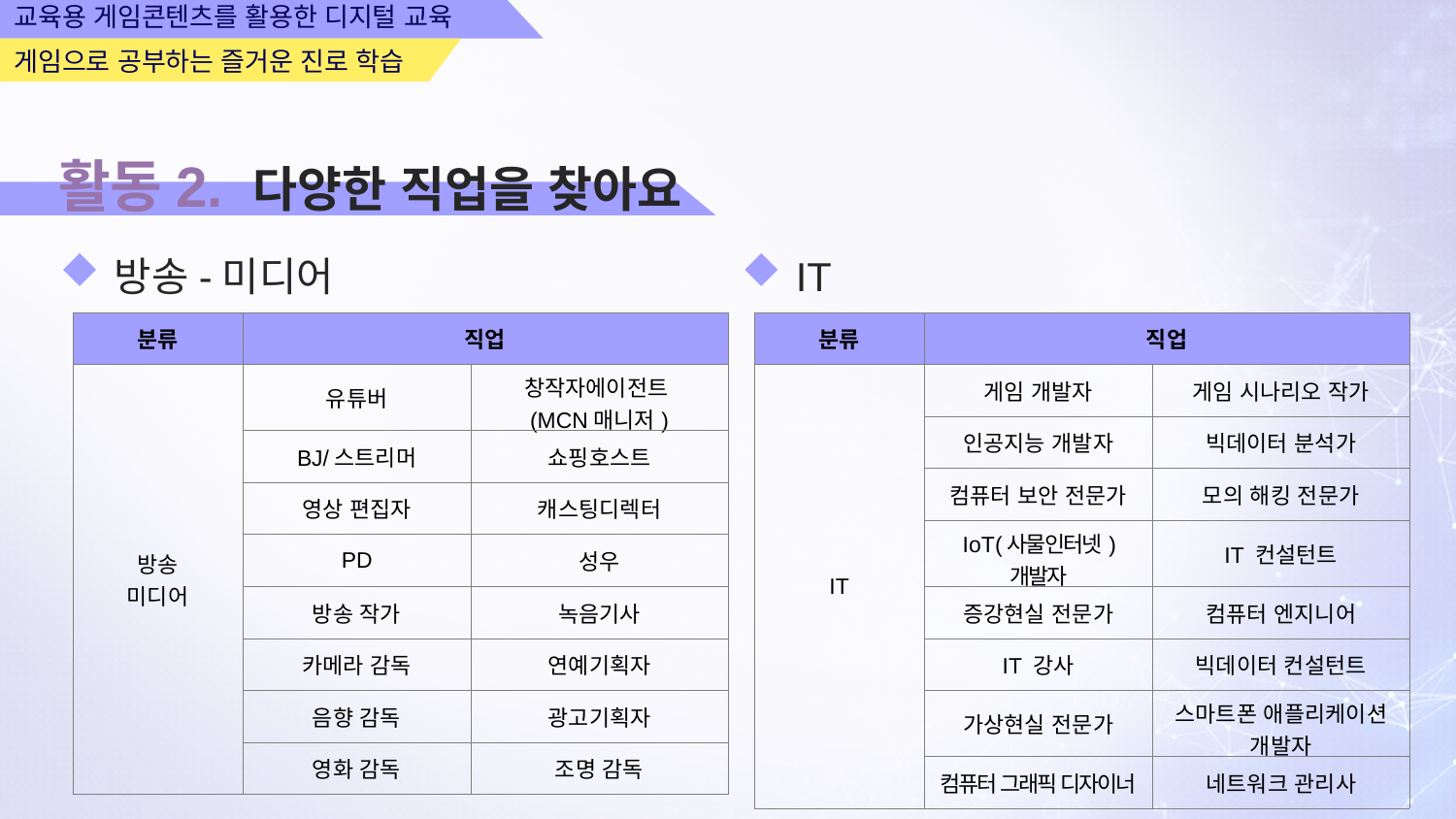

활동2. 다양한 직업을 찾아요

방송-미디어
IT
| 분류 | 직업 |  |
| --- | --- | --- |
| 방송 미디어 | 유튜버 | 창작자에이전트 (MCN매니저) |
| 운동 · 스포츠 | BJ/스트리머 | 쇼핑호스트 |
| 운동감독 | 영상 편집자 | 캐스팅디렉터 |
| 운동선수 | PD | 성우 |
| 보디빌더 | 방송 작가 | 녹음기사 |
| 운동경기심판 | 카메라 감독 | 연예기획자 |
| 체육지도자 | 음향 감독 | 광고기획자 |
| 스포츠기자 | 영화 감독 | 조명 감독 |
| 분류 | 직업 |  |
| --- | --- | --- |
| IT | 게임 개발자 | 게임 시나리오 작가 |
| 운동 · 스포츠 | 인공지능 개발자 | 빅데이터 분석가 |
| 운동감독 | 컴퓨터 보안 전문가 | 모의 해킹 전문가 |
| 운동선수 | IoT(사물인터넷) 개발자 | IT 컨설턴트 |
| 보디빌더 | 증강현실 전문가 | 컴퓨터 엔지니어 |
| 운동경기심판 | IT 강사 | 빅데이터 컨설턴트 |
| 체육지도자 | 가상현실 전문가 | 스마트폰 애플리케이션 개발자 |
| 스포츠기자 | 컴퓨터 그래픽 디자이너 | 네트워크 관리사 |